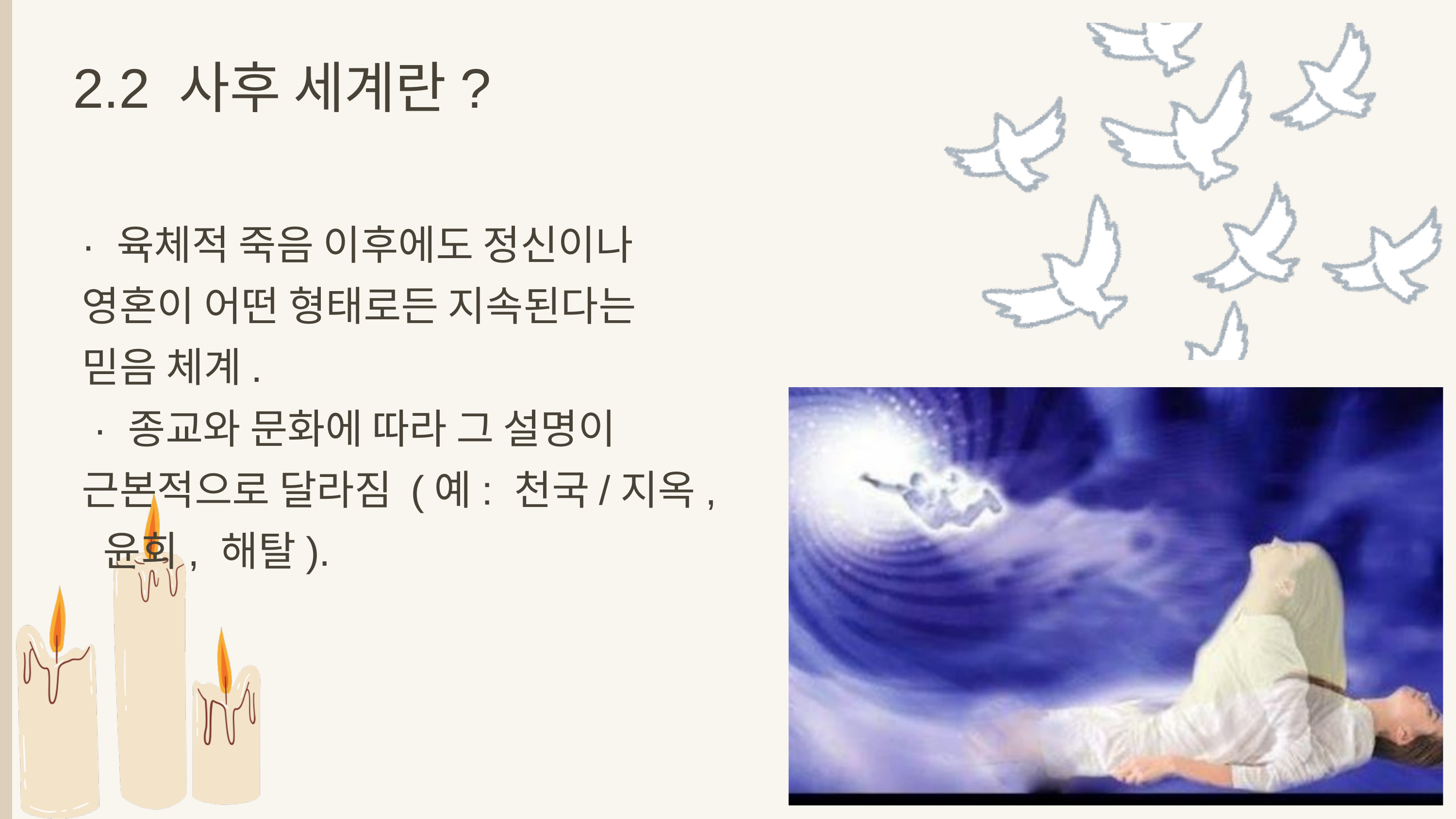

2.2 사후 세계란?

· 육체적 죽음 이후에도 정신이나 영혼이 어떤 형태로든 지속된다는 믿음 체계.
 · 종교와 문화에 따라 그 설명이 근본적으로 달라짐 (예: 천국/지옥, 윤회, 해탈).